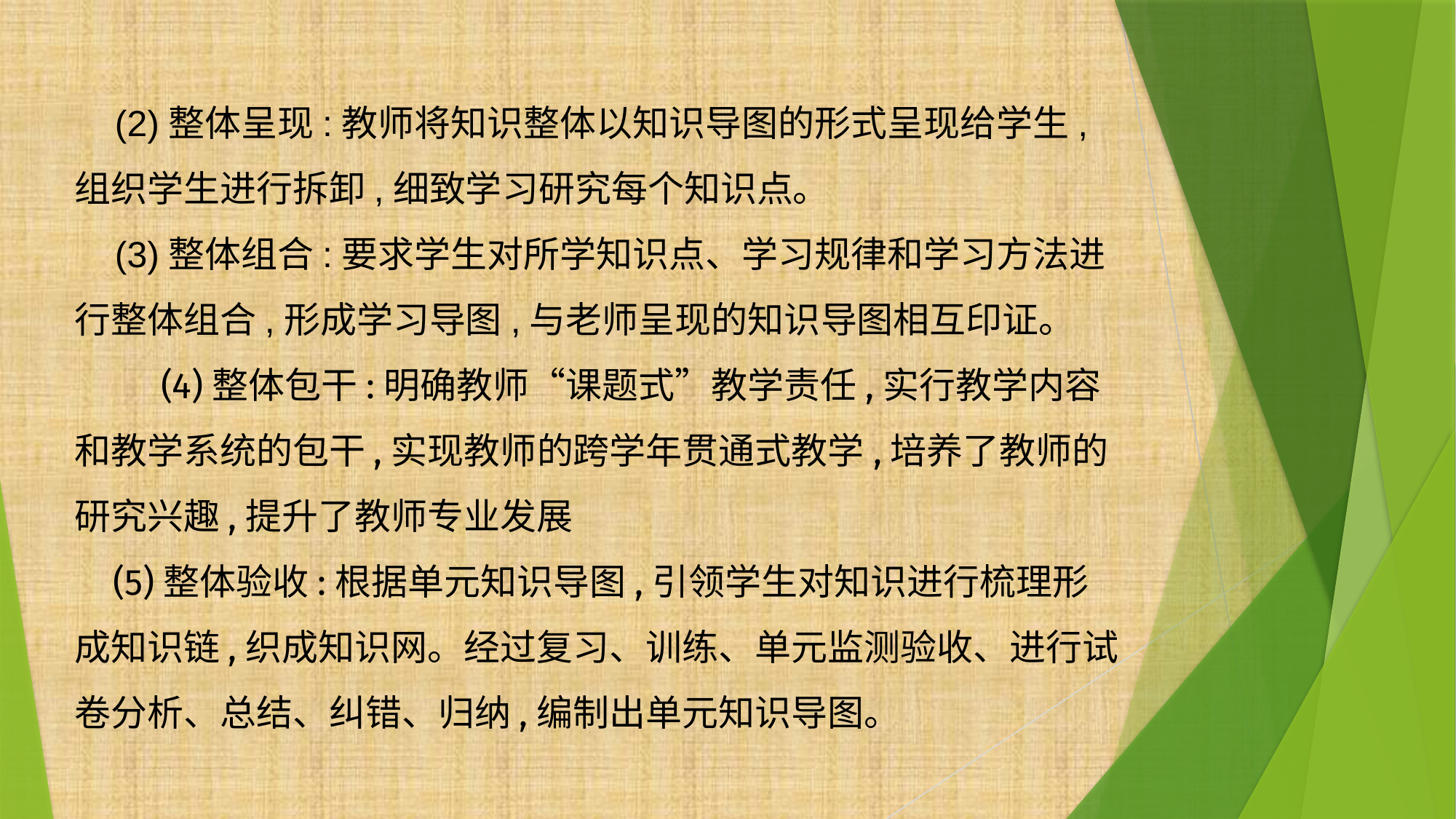

(2)整体呈现:教师将知识整体以知识导图的形式呈现给学生,组织学生进行拆卸,细致学习研究每个知识点。
    (3)整体组合:要求学生对所学知识点、学习规律和学习方法进行整体组合,形成学习导图,与老师呈现的知识导图相互印证。
         (4)整体包干:明确教师“课题式”教学责任,实行教学内容和教学系统的包干,实现教师的跨学年贯通式教学,培养了教师的研究兴趣,提升了教师专业发展
    (5)整体验收:根据单元知识导图,引领学生对知识进行梳理形成知识链,织成知识网。经过复习、训练、单元监测验收、进行试卷分析、总结、纠错、归纳,编制出单元知识导图。

#